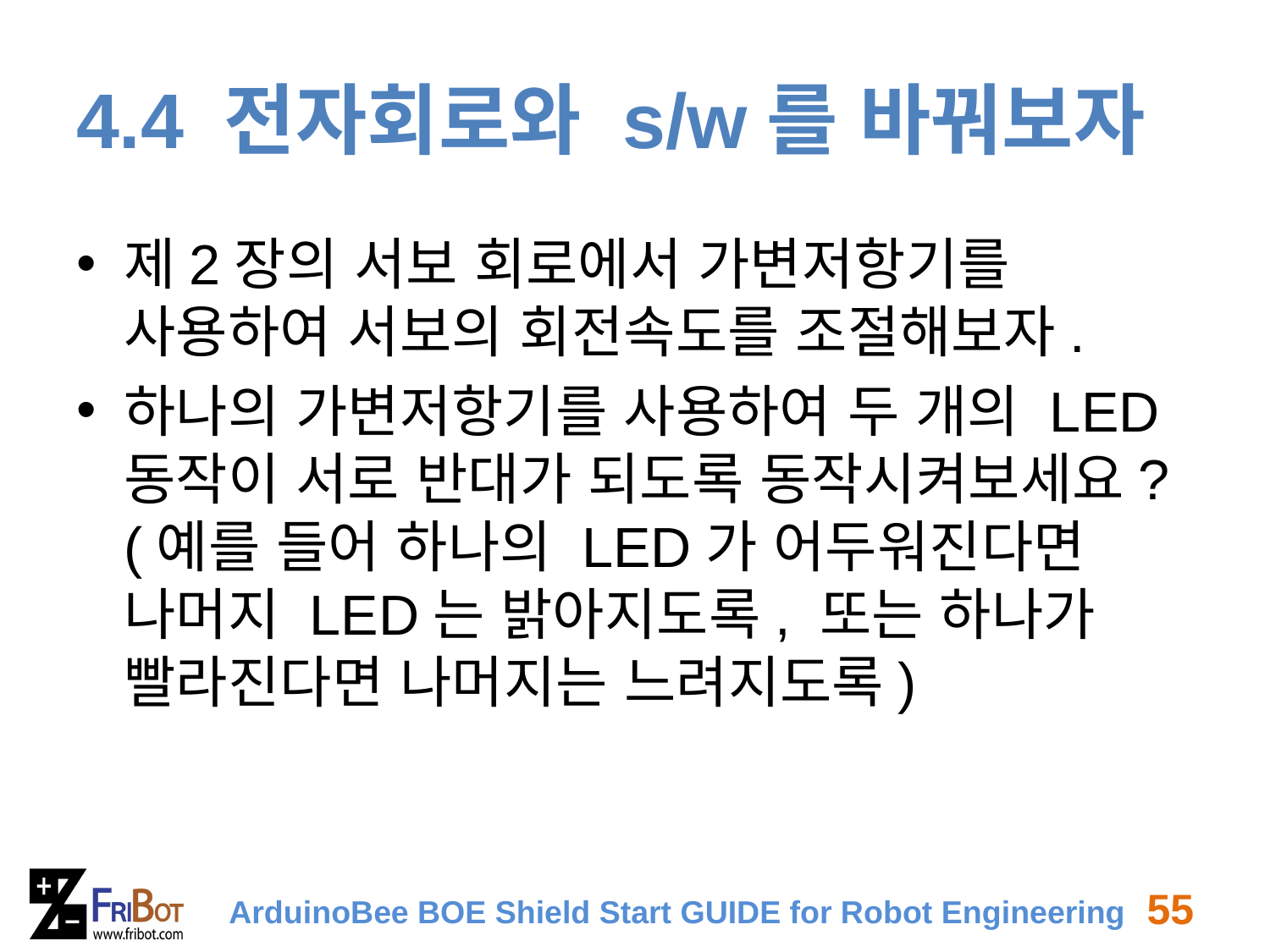

# 4.4 전자회로와 s/w를 바꿔보자
제2장의 서보 회로에서 가변저항기를 사용하여 서보의 회전속도를 조절해보자.
하나의 가변저항기를 사용하여 두 개의 LED 동작이 서로 반대가 되도록 동작시켜보세요? (예를 들어 하나의 LED가 어두워진다면 나머지 LED는 밝아지도록, 또는 하나가 빨라진다면 나머지는 느려지도록)

55